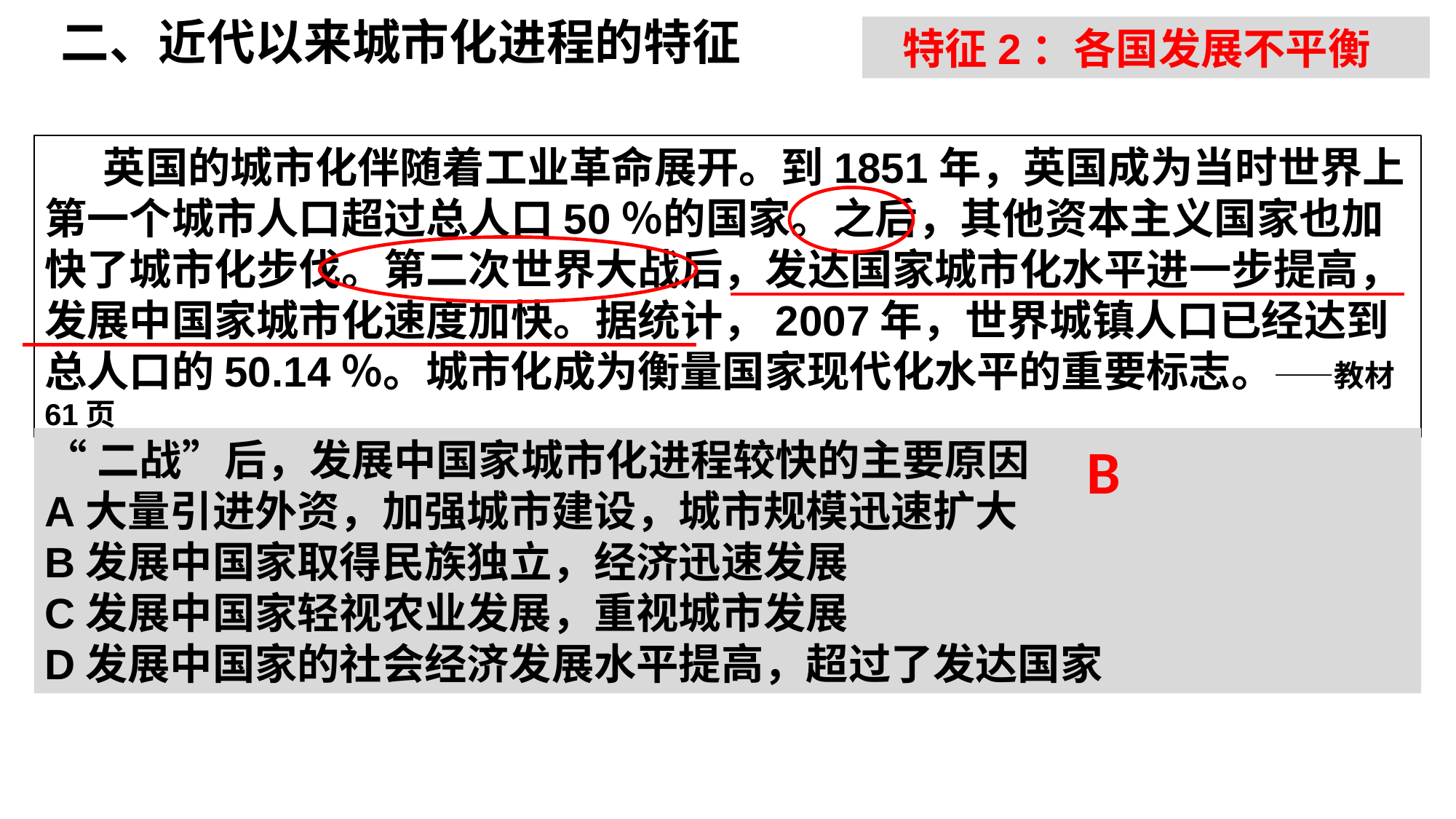

二、近代以来城市化进程的特征
  特征2：各国发展不平衡
     英国的城市化伴随着工业革命展开。到1851年，英国成为当时世界上第一个城市人口超过总人口50％的国家。之后，其他资本主义国家也加快了城市化步伐。第二次世界大战后，发达国家城市化水平进一步提高，发展中国家城市化速度加快。据统计，2007年，世界城镇人口已经达到总人口的50.14％。城市化成为衡量国家现代化水平的重要标志。——教材61页

“二战”后，发展中国家城市化进程较快的主要原因
A大量引进外资，加强城市建设，城市规模迅速扩大
B发展中国家取得民族独立，经济迅速发展
C发展中国家轻视农业发展，重视城市发展
D发展中国家的社会经济发展水平提高，超过了发达国家
B